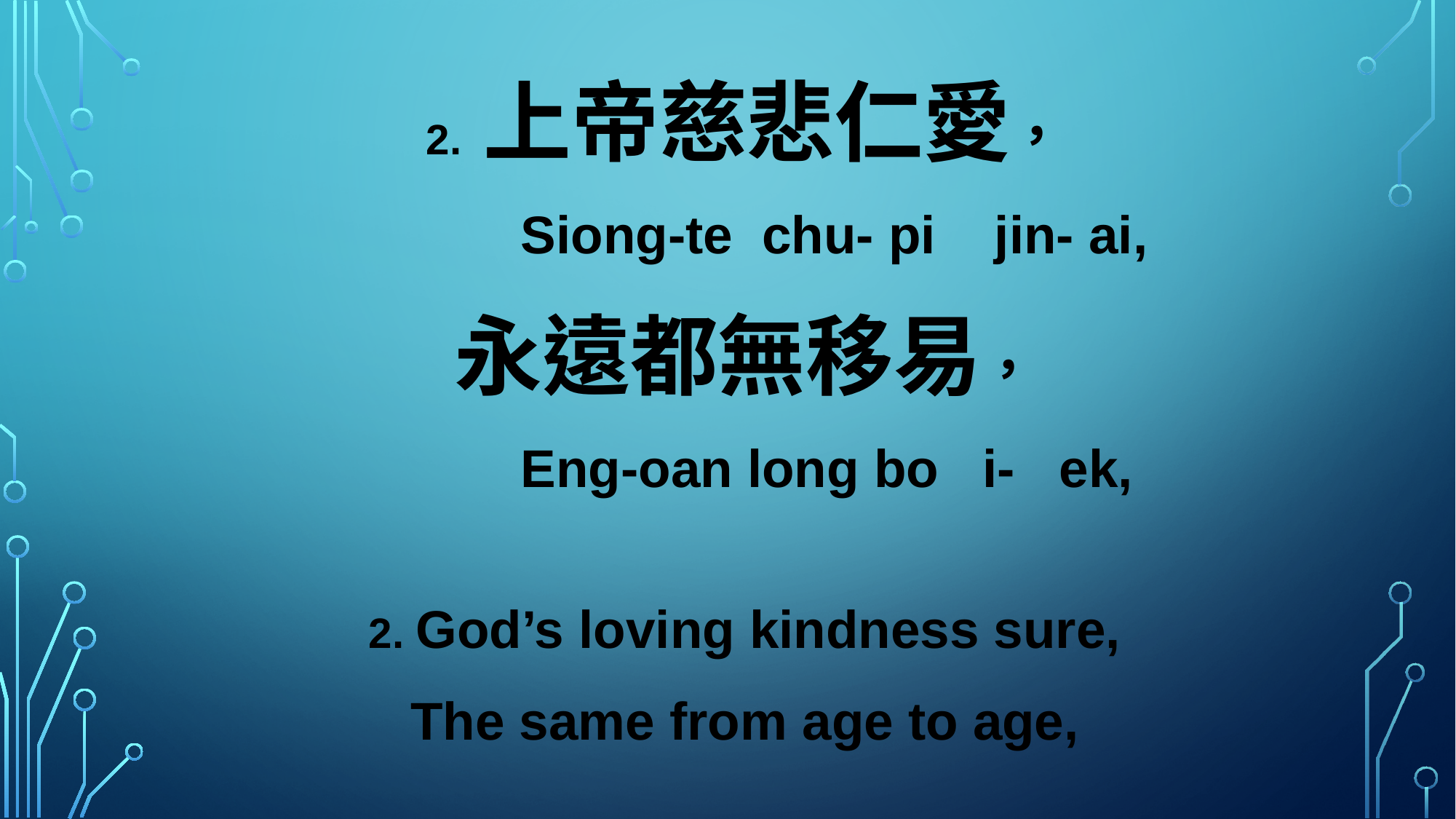

2. 上帝慈悲仁愛，
                     Siong-te  chu- pi    jin- ai,
永遠都無移易，
                     Eng-oan long bo   i-   ek,

2. God’s loving kindness sure,
The same from age to age,